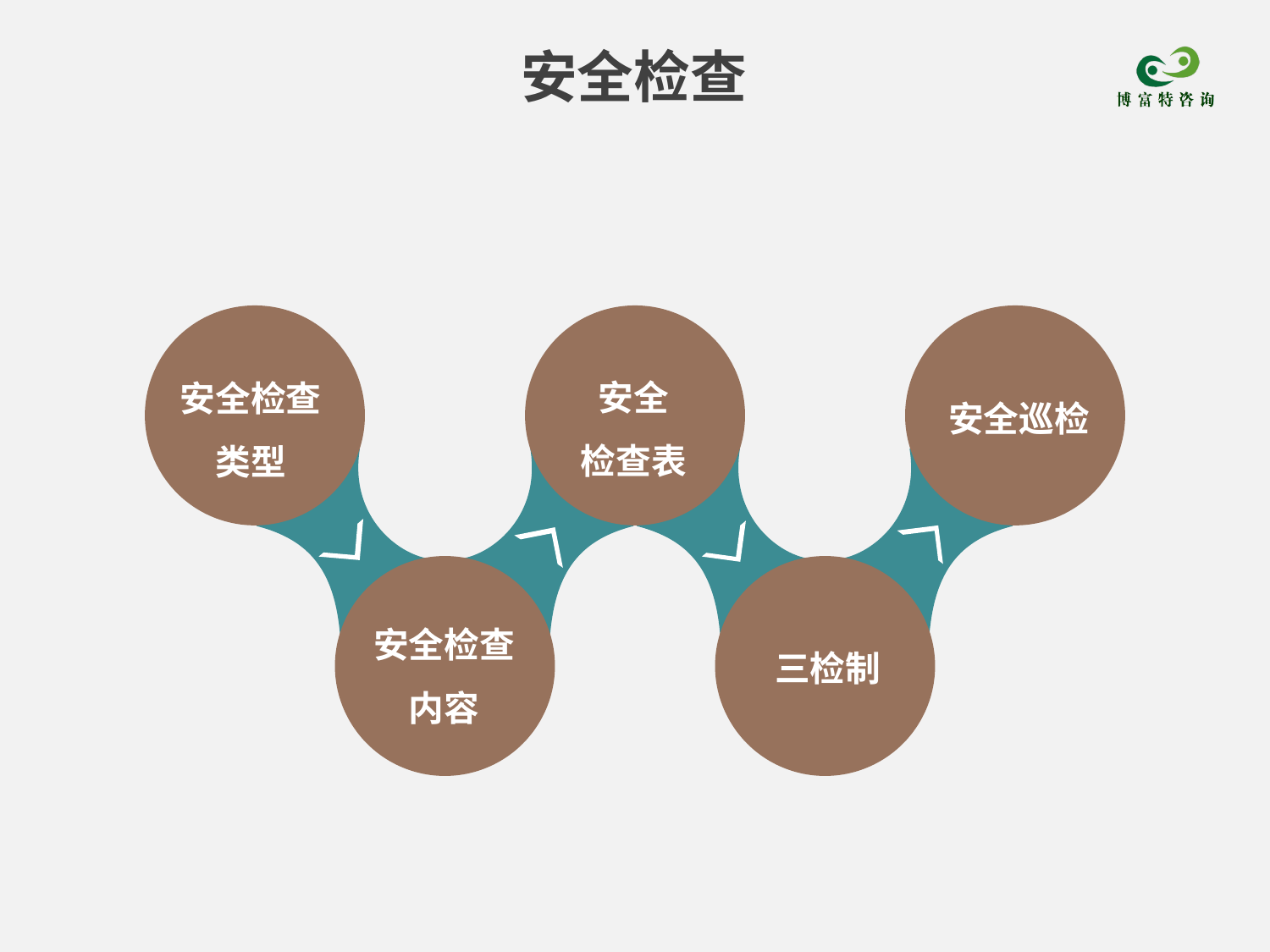

安全检查

安全
检查表
安全检查
类型
安全巡检

安全检查
内容
三检制